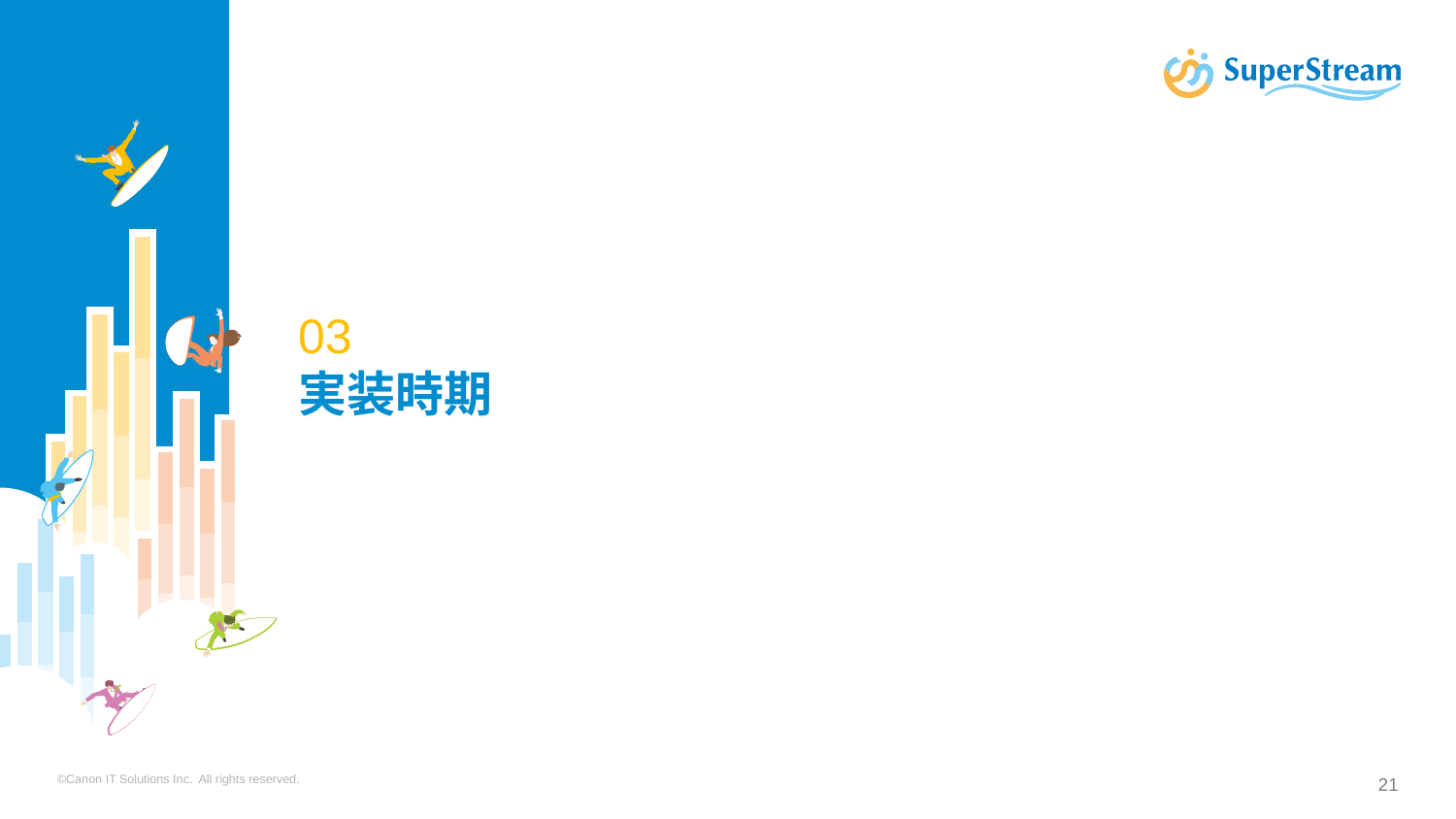

# 03 実装時期
©Canon IT Solutions Inc.  All rights reserved.
21